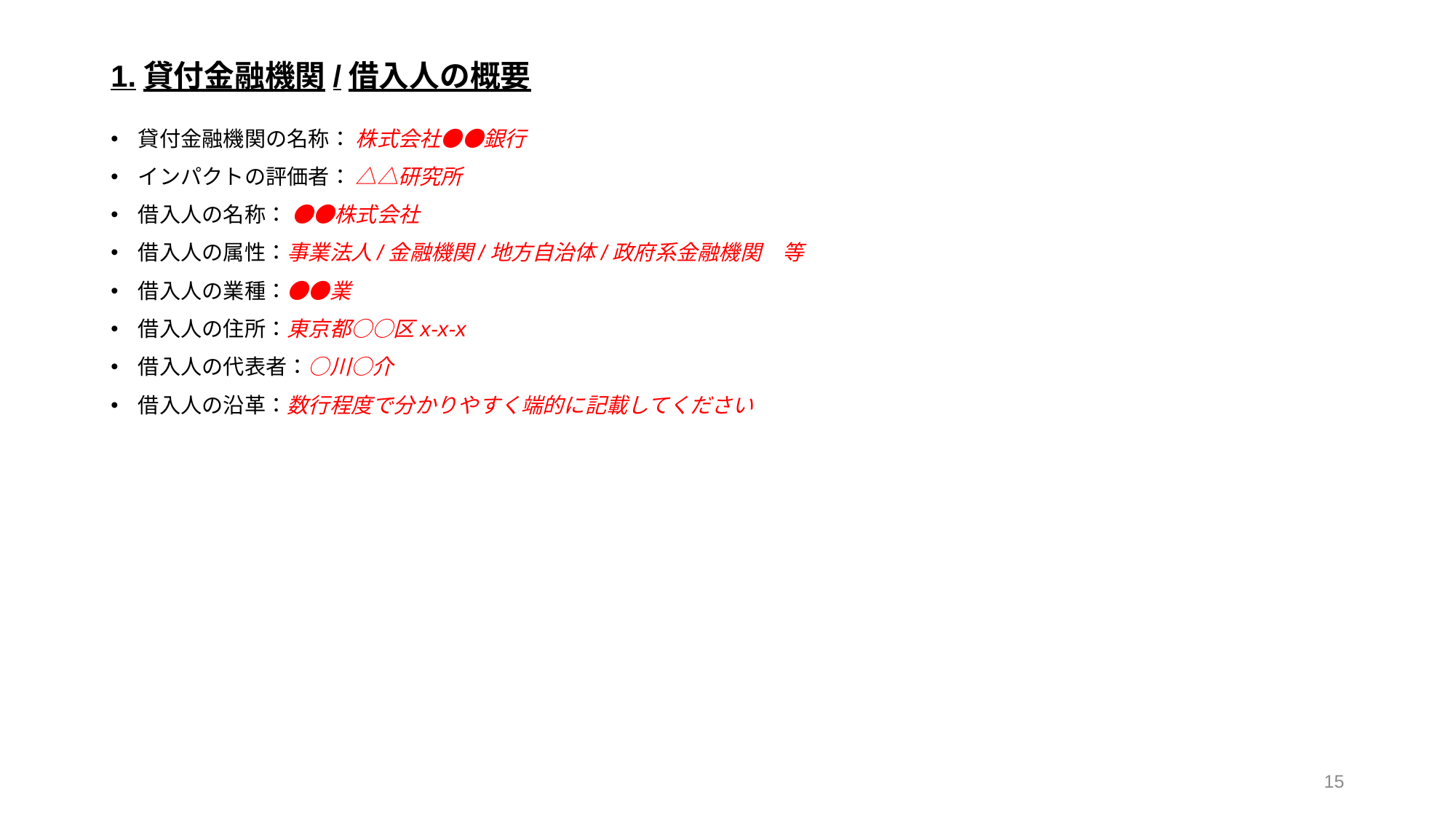

# 1.貸付金融機関/借入人の概要
貸付金融機関の名称： 株式会社●●銀行
インパクトの評価者： △△研究所
借入人の名称： ●●株式会社
借入人の属性：事業法人/金融機関/地方自治体/政府系金融機関　等
借入人の業種：●●業
借入人の住所：東京都○○区x-x-x
借入人の代表者：○川○介
借入人の沿革：数行程度で分かりやすく端的に記載してください

15